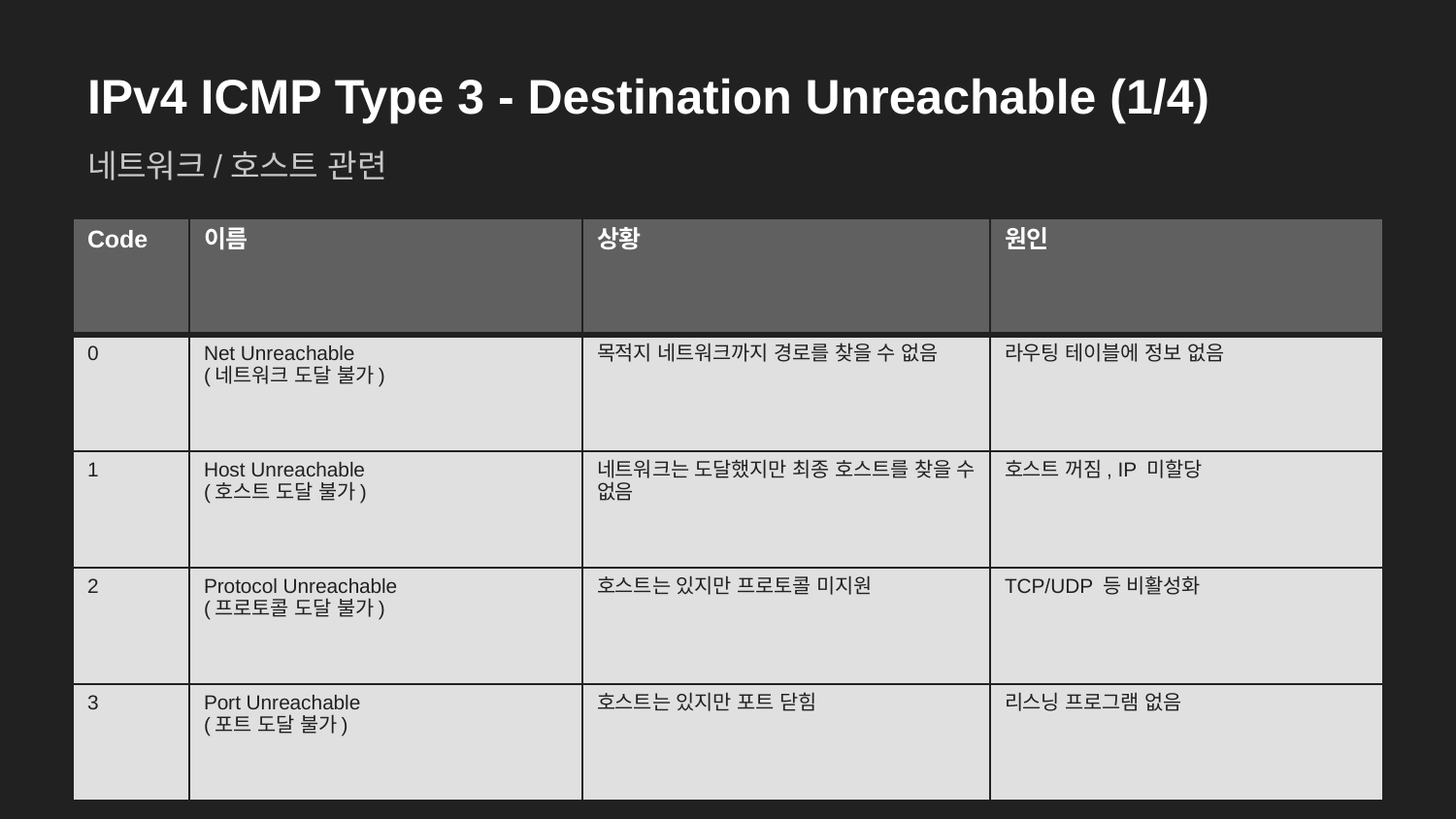

IPv4 ICMP Type 3 - Destination Unreachable (1/4)
네트워크/호스트 관련
| Code | 이름 | 상황 | 원인 |
| --- | --- | --- | --- |
| 0 | Net Unreachable (네트워크 도달 불가) | 목적지 네트워크까지 경로를 찾을 수 없음 | 라우팅 테이블에 정보 없음 |
| 1 | Host Unreachable (호스트 도달 불가) | 네트워크는 도달했지만 최종 호스트를 찾을 수 없음 | 호스트 꺼짐, IP 미할당 |
| 2 | Protocol Unreachable (프로토콜 도달 불가) | 호스트는 있지만 프로토콜 미지원 | TCP/UDP 등 비활성화 |
| 3 | Port Unreachable (포트 도달 불가) | 호스트는 있지만 포트 닫힘 | 리스닝 프로그램 없음 |